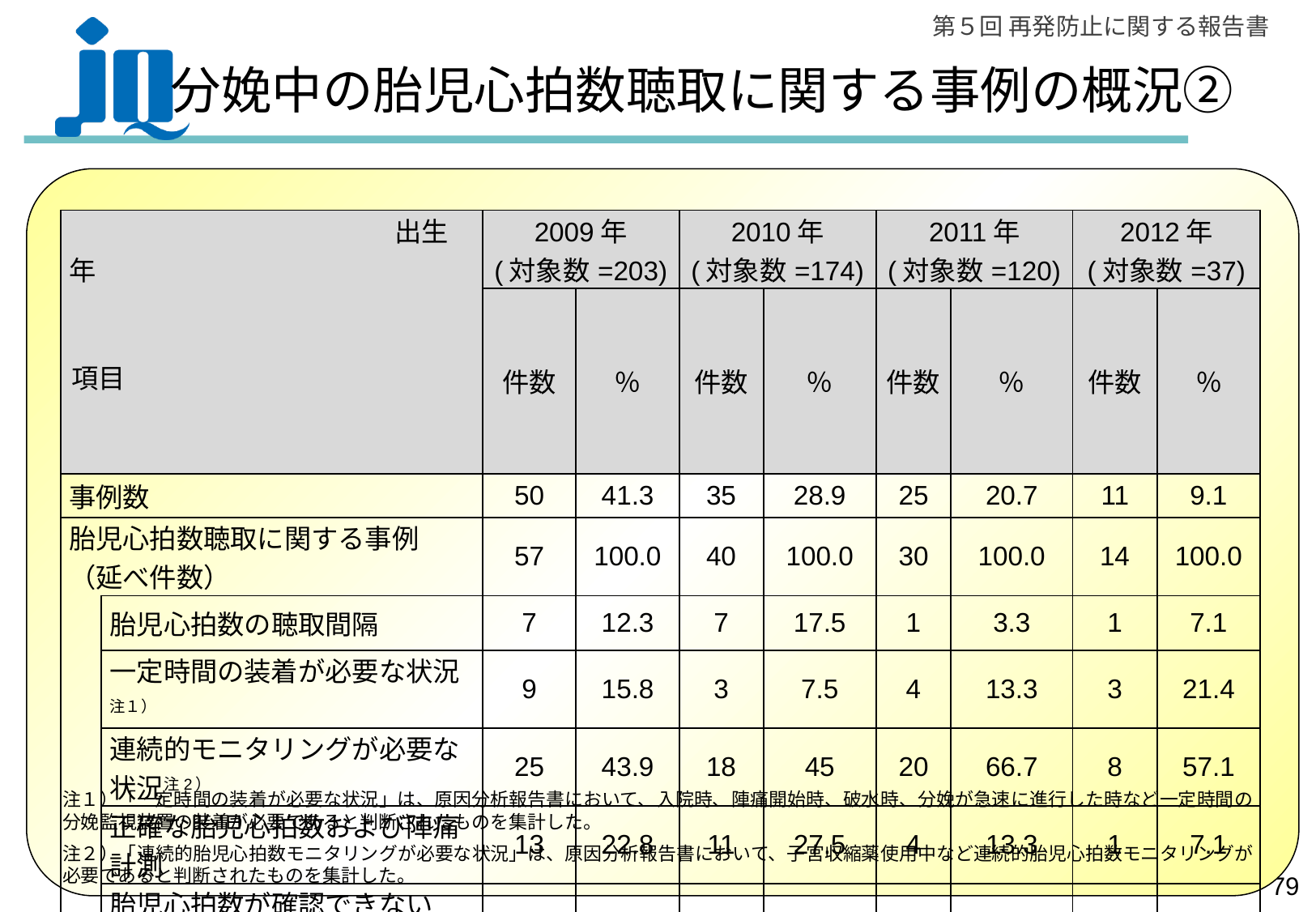

# 分娩中の胎児心拍数聴取に関する事例の概況②

| 出生年　　　　　　　　　　　　　　　　　　　　　　　　　　   項目 |  | 2009年 (対象数=203) |  | 2010年 (対象数=174) |  | 2011年 (対象数=120) |  | 2012年 (対象数=37) |  |
| --- | --- | --- | --- | --- | --- | --- | --- | --- | --- |
|  |  | 件数 | ％ | 件数 | ％ | 件数 | ％ | 件数 | ％ |
| 事例数 |  | 50 | 41.3 | 35 | 28.9 | 25 | 20.7 | 11 | 9.1 |
| 胎児心拍数聴取に関する事例 （延べ件数） |  | 57 | 100.0 | 40 | 100.0 | 30 | 100.0 | 14 | 100.0 |
|  | 胎児心拍数の聴取間隔 | 7 | 12.3 | 7 | 17.5 | 1 | 3.3 | 1 | 7.1 |
|  | 一定時間の装着が必要な状況 注１） | 9 | 15.8 | 3 | 7.5 | 4 | 13.3 | 3 | 21.4 |
|  | 連続的モニタリングが必要な状況注2） | 25 | 43.9 | 18 | 45 | 20 | 66.7 | 8 | 57.1 |
|  | 正確な胎児心拍数および陣痛計測 | 13 | 22.8 | 11 | 27.5 | 4 | 13.3 | 1 | 7.1 |
|  | 胎児心拍数が確認できない 状況での分娩管理 | 3 | 5.3 | 1 | 2.5 | 1 | 3.3 | 1 | 7.1 |
注１）「一定時間の装着が必要な状況」は、原因分析報告書において、入院時、陣痛開始時、破水時、分娩が急速に進行した時など一定時間の分娩監視装置の装着が必要であると判断されたものを集計した。
注２）「連続的胎児心拍数モニタリングが必要な状況」は、原因分析報告書において、子宮収縮薬使用中など連続的胎児心拍数モニタリングが必要であると判断されたものを集計した。
79